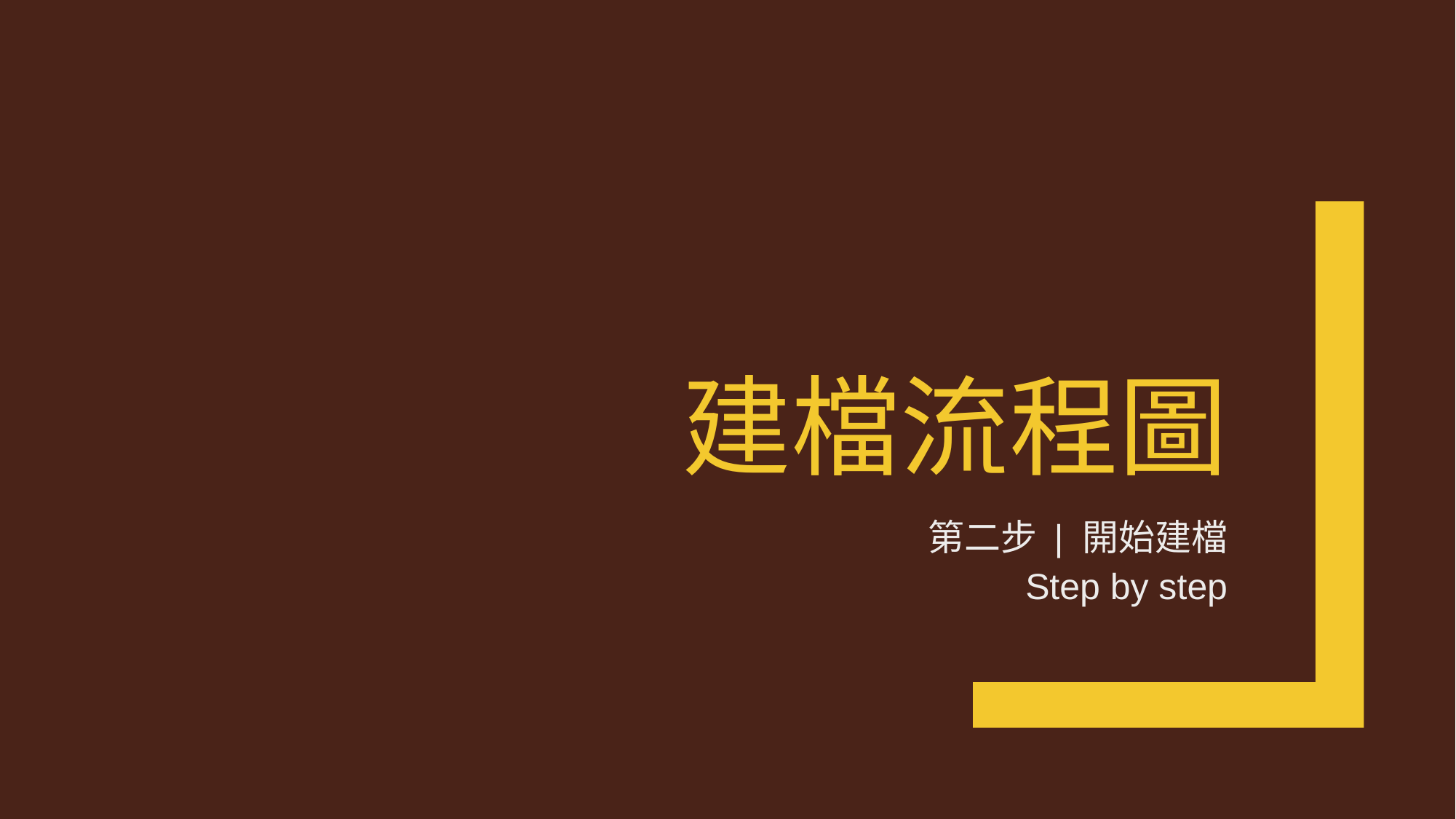

# 建檔流程圖
第二步 | 開始建檔
Step by step